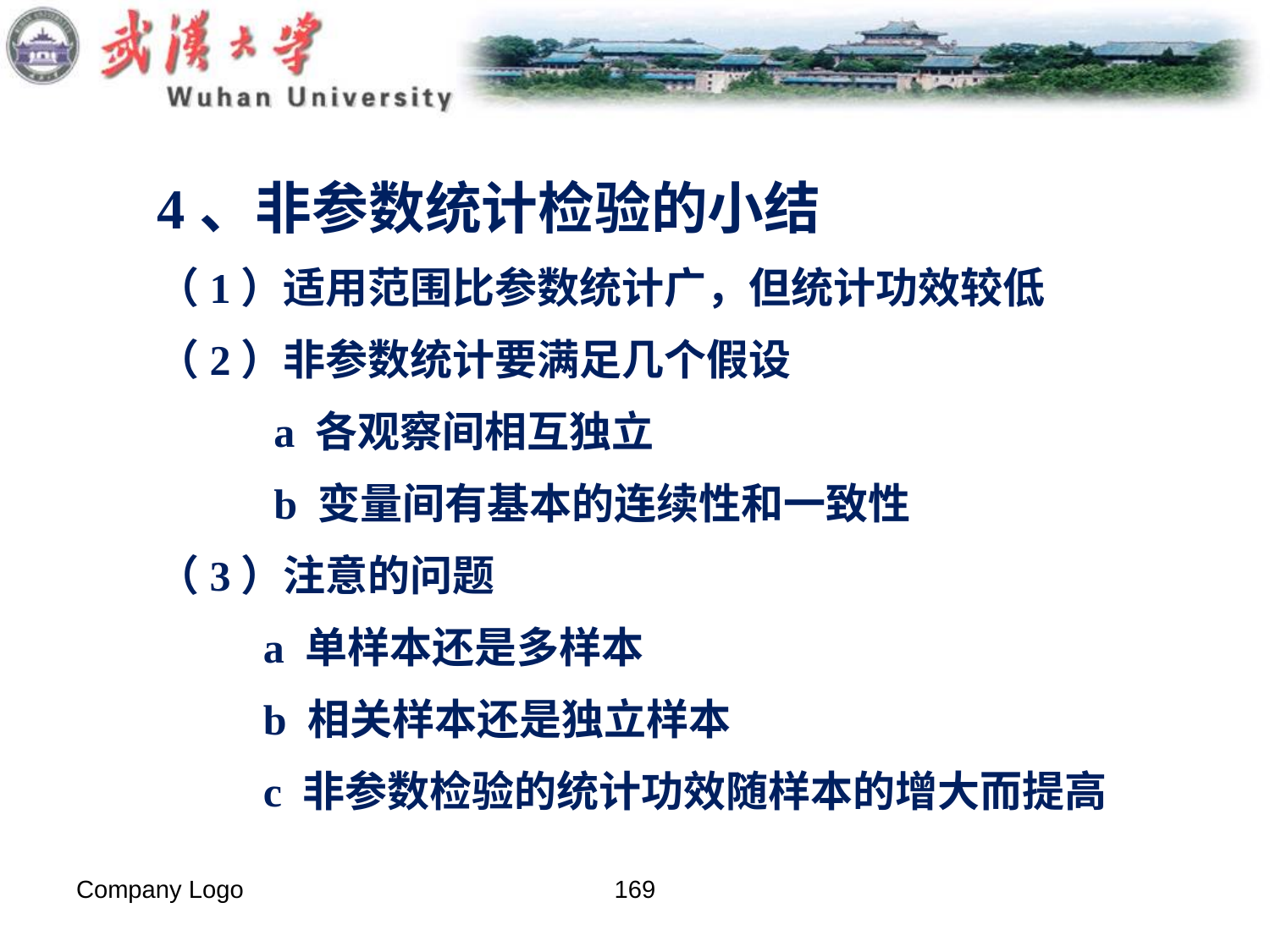

4、非参数统计检验的小结
（1）适用范围比参数统计广，但统计功效较低
（2）非参数统计要满足几个假设
           a 各观察间相互独立
           b 变量间有基本的连续性和一致性
（3）注意的问题
          a 单样本还是多样本
          b 相关样本还是独立样本
          c 非参数检验的统计功效随样本的增大而提高
Company Logo
169